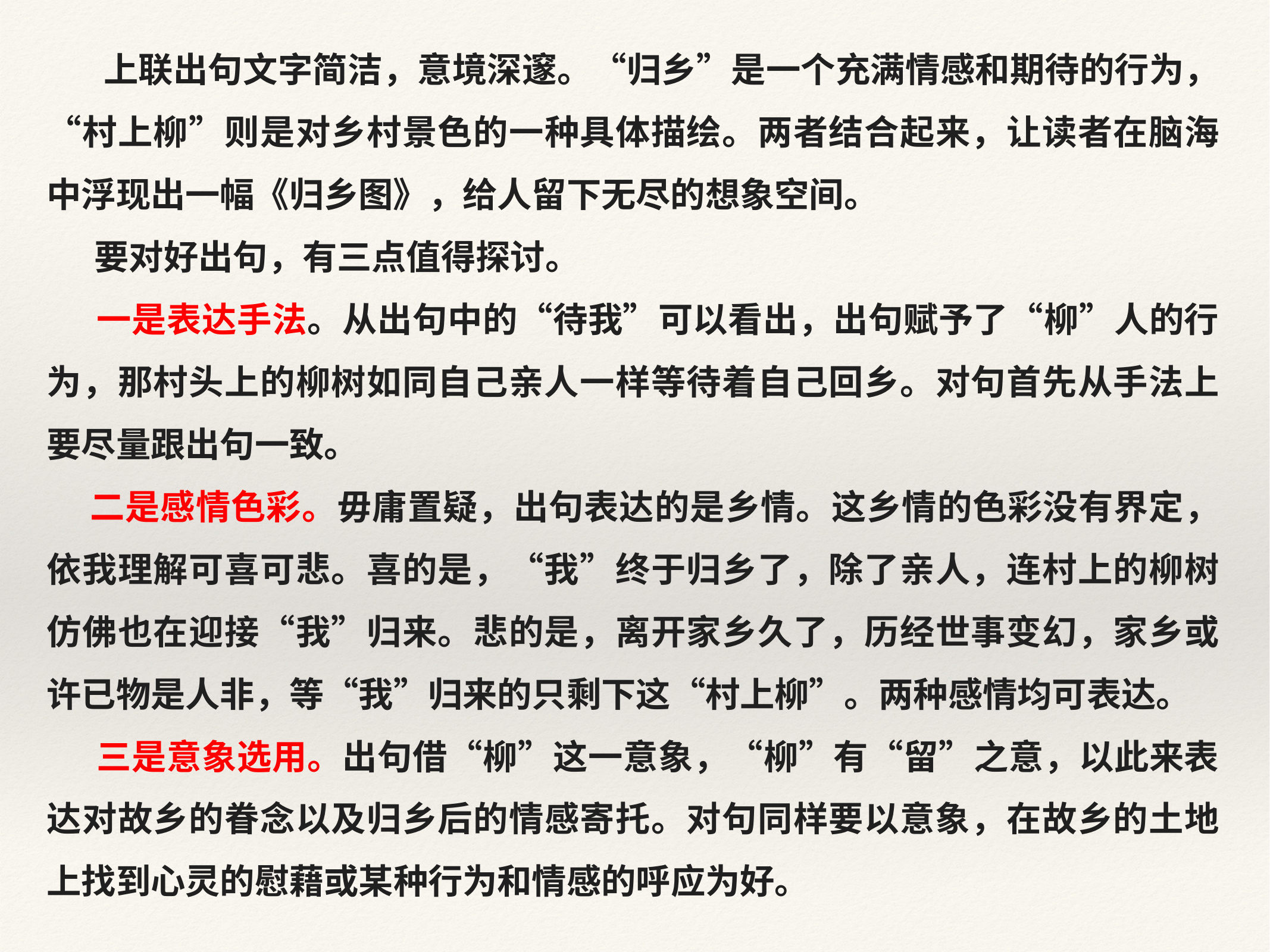

上联出句文字简洁，意境深邃。“归乡”是一个充满情感和期待的行为，“村上柳”则是对乡村景色的一种具体描绘。两者结合起来，让读者在脑海中浮现出一幅《归乡图》，给人留下无尽的想象空间。
     要对好出句，有三点值得探讨。
     一是表达手法。从出句中的“待我”可以看出，出句赋予了“柳”人的行为，那村头上的柳树如同自己亲人一样等待着自己回乡。对句首先从手法上要尽量跟出句一致。
    二是感情色彩。毋庸置疑，出句表达的是乡情。这乡情的色彩没有界定，依我理解可喜可悲。喜的是，“我”终于归乡了，除了亲人，连村上的柳树仿佛也在迎接“我”归来。悲的是，离开家乡久了，历经世事变幻，家乡或许已物是人非，等“我”归来的只剩下这“村上柳”。两种感情均可表达。
     三是意象选用。出句借“柳”这一意象，“柳”有“留”之意，以此来表达对故乡的眷念以及归乡后的情感寄托。对句同样要以意象，在故乡的土地上找到心灵的慰藉或某种行为和情感的呼应为好。